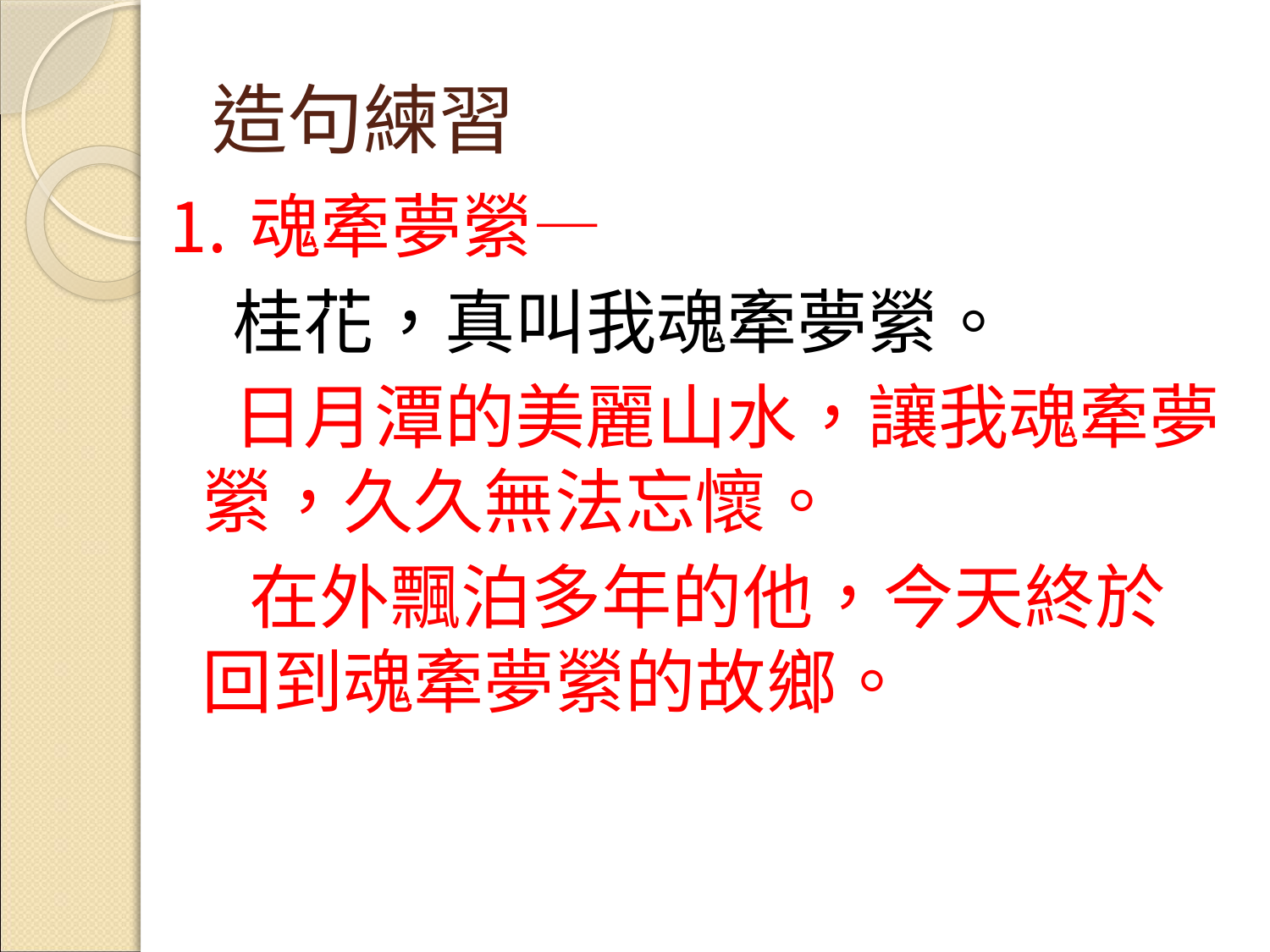

造句練習
⒈魂牽夢縈—
　桂花，真叫我魂牽夢縈。
　日月潭的美麗山水，讓我魂牽夢縈，久久無法忘懷。
　 在外飄泊多年的他，今天終於回到魂牽夢縈的故鄉。